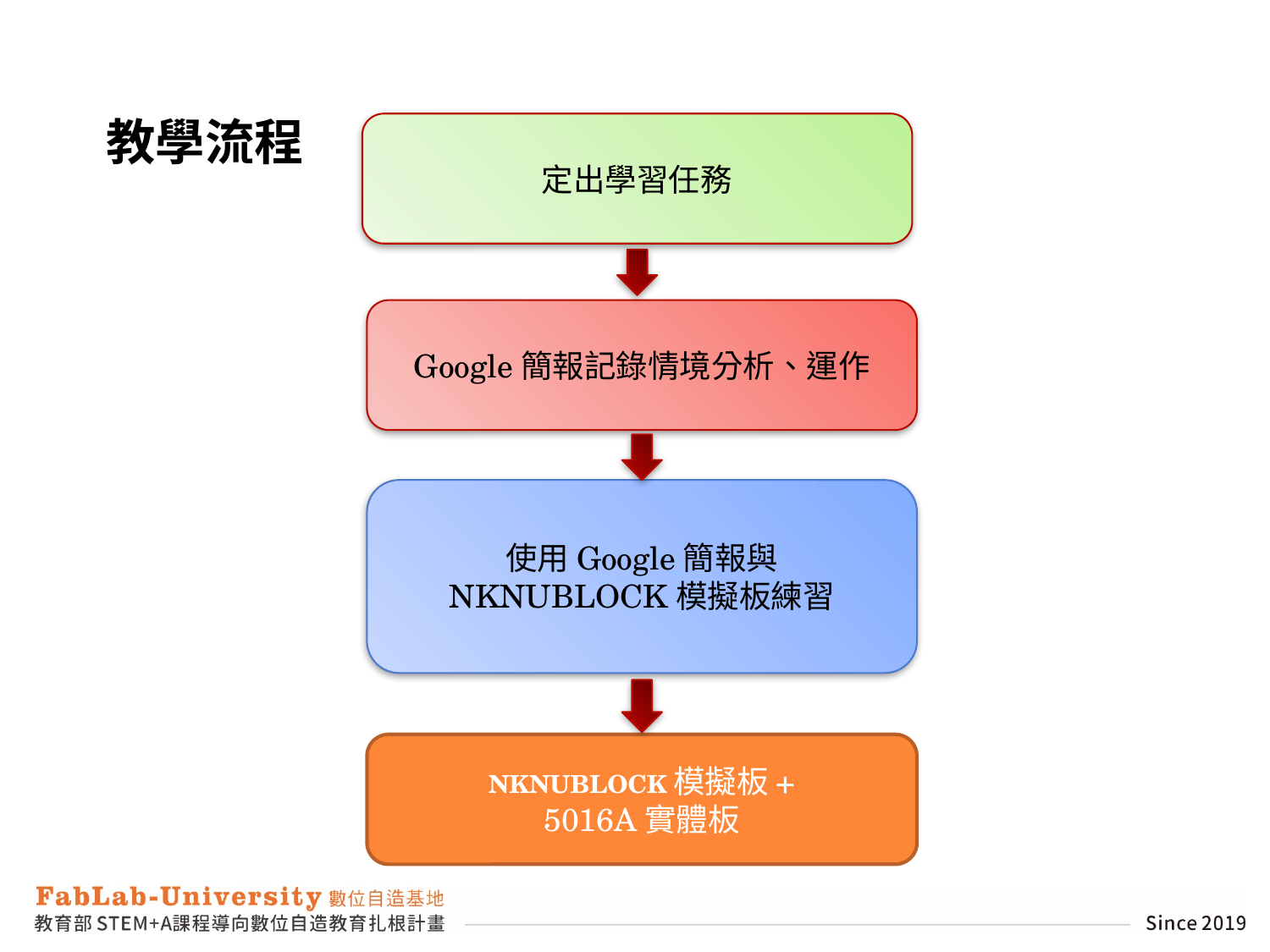

教學流程
定出學習任務

Google簡報記錄情境分析、運作

使用Google簡報與
NKNUBLOCK模擬板練習

NKNUBLOCK模擬板+
5016A實體板